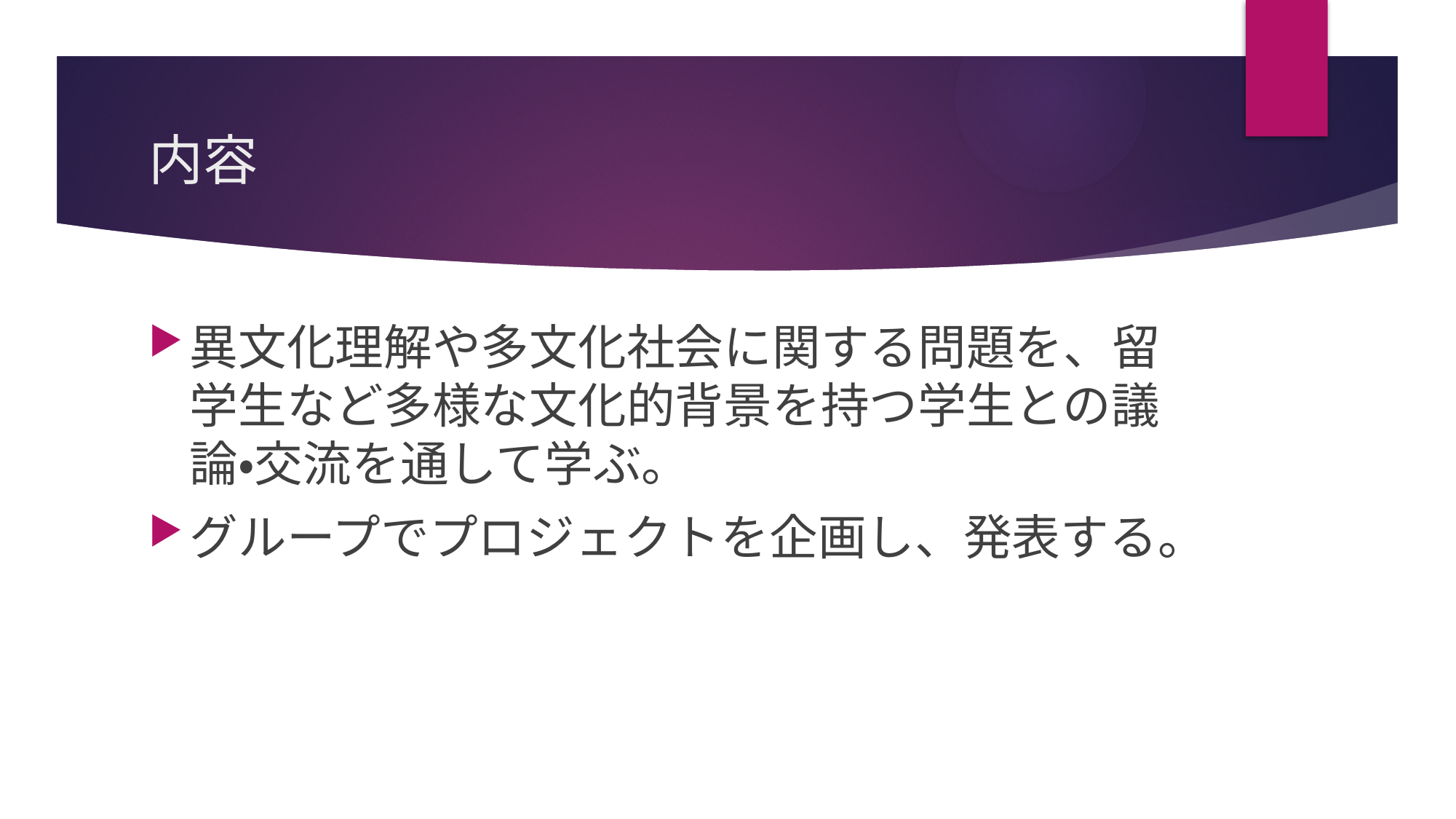

# 内容
異文化理解や多文化社会に関する問題を、留学生など多様な文化的背景を持つ学生との議論・交流を通して学ぶ。
グループでプロジェクトを企画し、発表する。